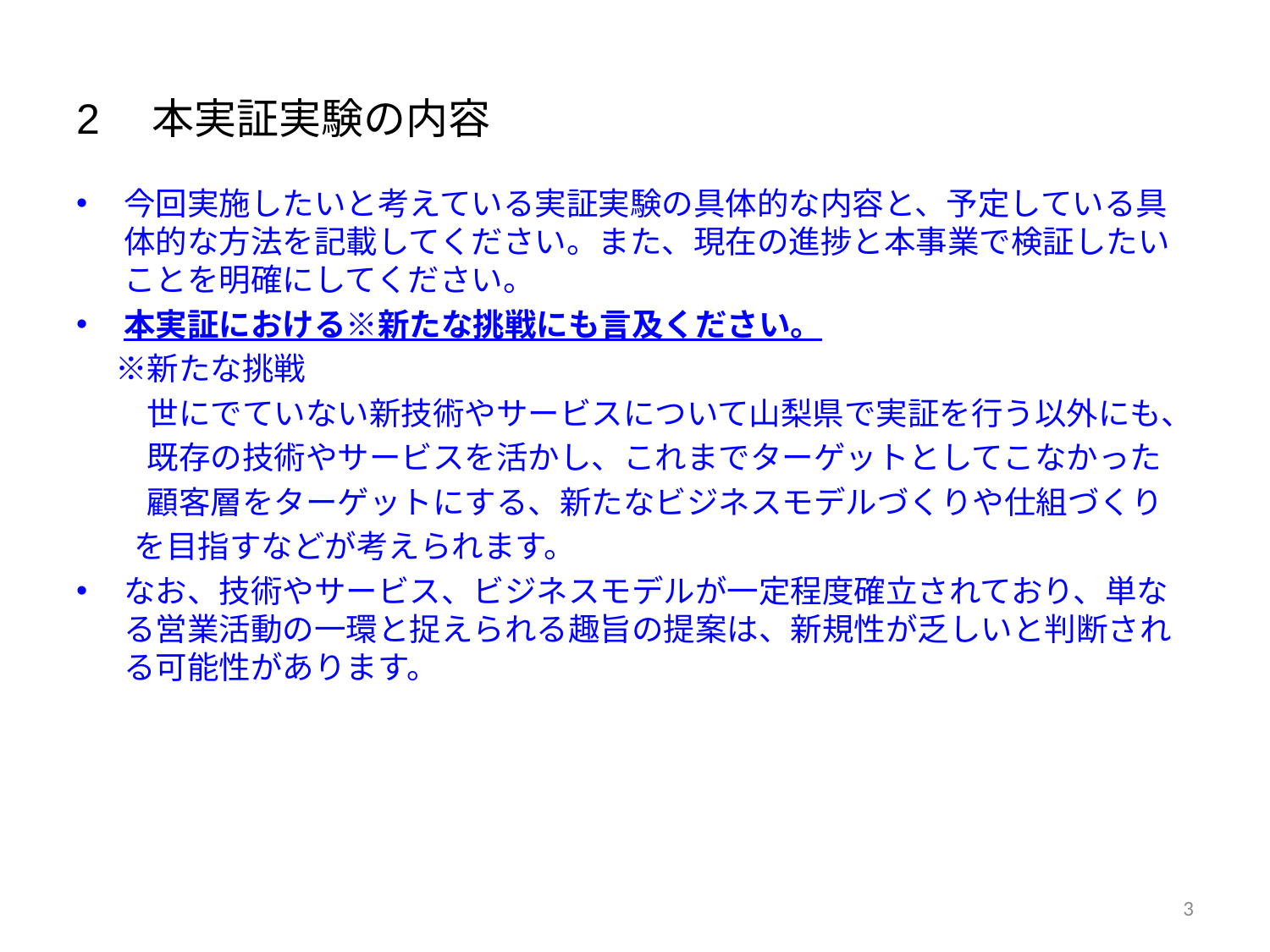

# 2　本実証実験の内容
今回実施したいと考えている実証実験の具体的な内容と、予定している具体的な方法を記載してください。また、現在の進捗と本事業で検証したいことを明確にしてください。
本実証における※新たな挑戦にも言及ください。
　 ※新たな挑戦
　　 世にでていない新技術やサービスについて山梨県で実証を行う以外にも、
　　 既存の技術やサービスを活かし、これまでターゲットとしてこなかった
　　 顧客層をターゲットにする、新たなビジネスモデルづくりや仕組づくり
       を目指すなどが考えられます。
なお、技術やサービス、ビジネスモデルが一定程度確立されており、単なる営業活動の一環と捉えられる趣旨の提案は、新規性が乏しいと判断される可能性があります。
3